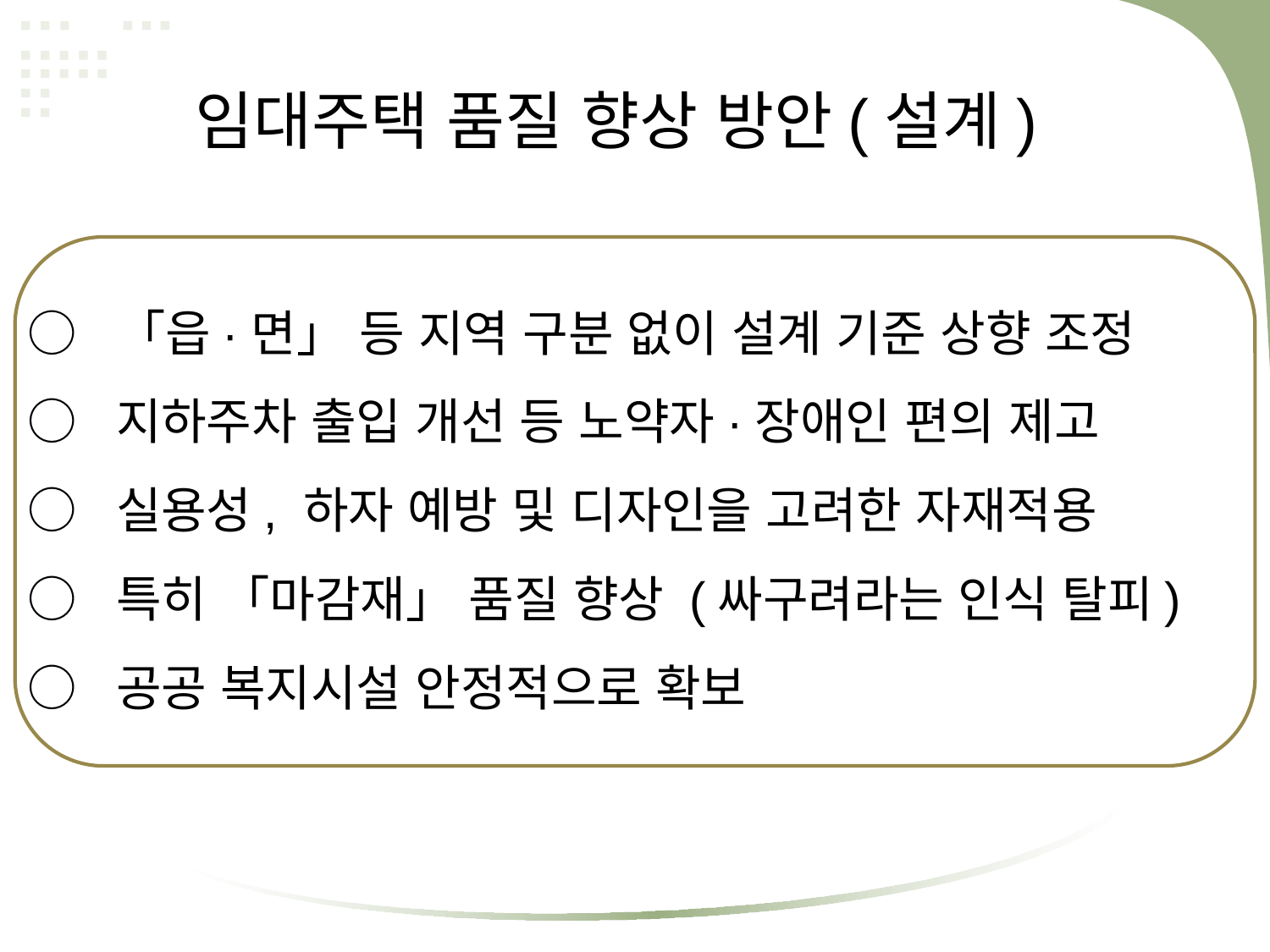

임대주택 품질 향상 방안(설계)

○  「읍·면」 등 지역 구분 없이 설계 기준 상향 조정
○  지하주차 출입 개선 등 노약자·장애인 편의 제고
○  실용성, 하자 예방 및 디자인을 고려한 자재적용
○  특히 「마감재」 품질 향상 (싸구려라는 인식 탈피)
○  공공 복지시설 안정적으로 확보